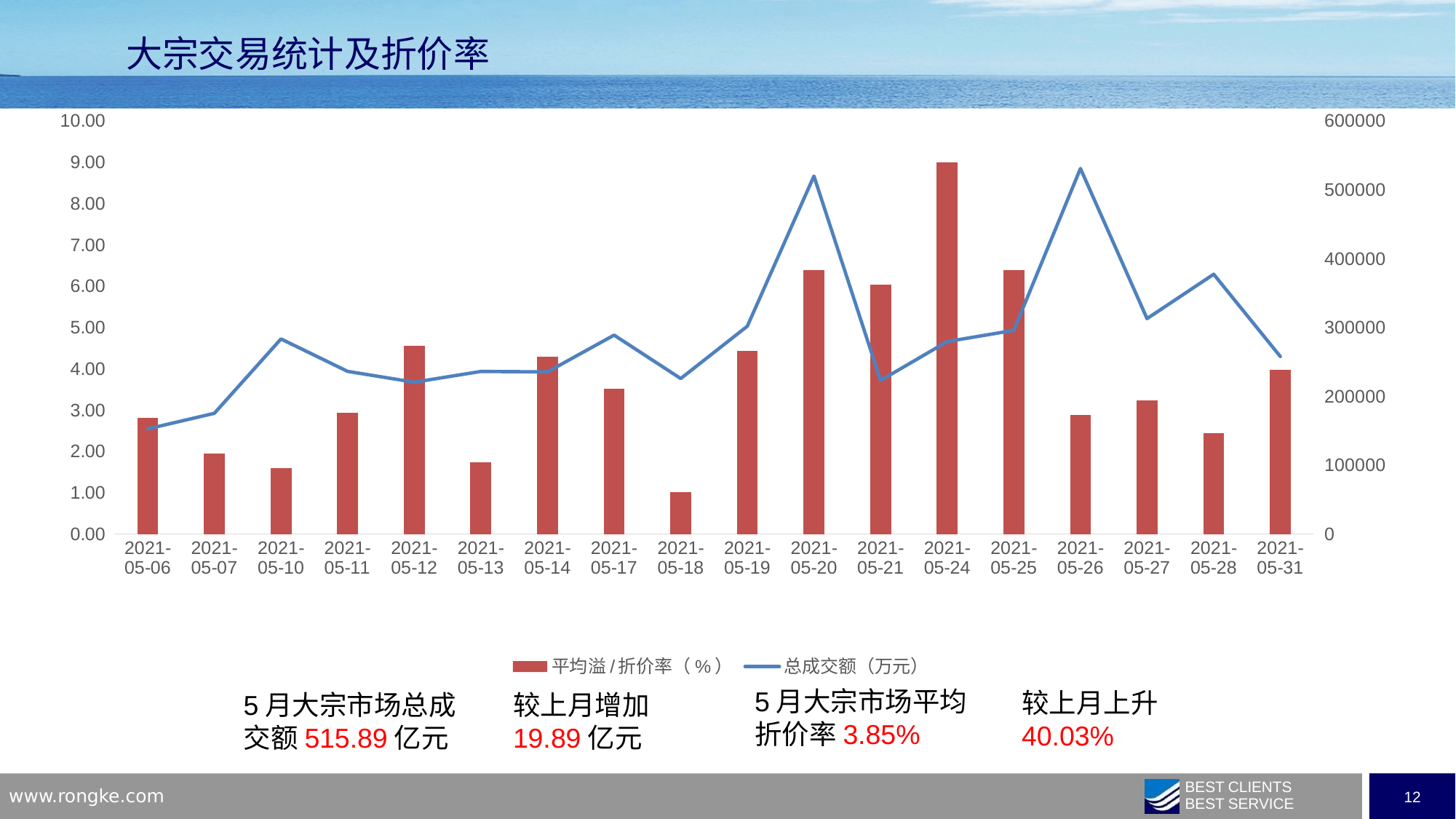

大宗交易统计及折价率

### Chart

| Category | 平均溢/折价率（%） | 总成交额（万元） |
|---|---|---|
| 2021-05-06 | 2.821799472798298 | 152870.22 |
| 2021-05-07 | 1.951624973929259 | 175492.67 |
| 2021-05-10 | 1.605773341848839 | 283626.7 |
| 2021-05-11 | 2.945808677024225 | 236564.02 |
| 2021-05-12 | 4.564500648094717 | 220786.76 |
| 2021-05-13 | 1.746641102442782 | 236419.64 |
| 2021-05-14 | 4.303406136877141 | 235808.24 |
| 2021-05-17 | 3.52067842420612 | 289180.14 |
| 2021-05-18 | 1.024799285524811 | 226075.62 |
| 2021-05-19 | 4.430817588942098 | 302093.63 |
| 2021-05-20 | 6.395069654925544 | 520324.06 |
| 2021-05-21 | 6.04866603714527 | 223352.61 |
| 2021-05-24 | 9.007652678186277 | 279847.67 |
| 2021-05-25 | 6.399211570230794 | 296125.88 |
| 2021-05-26 | 2.883122267050668 | 531339.37 |
| 2021-05-27 | 3.242976299696154 | 313188.35 |
| 2021-05-28 | 2.443030563081833 | 377646.91 |
| 2021-05-31 | 3.9781393920786 | 258128.59 |
5月大宗市场平均折价率3.85%
较上月上升40.03%
5月大宗市场总成交额515.89亿元
较上月增加
19.89亿元